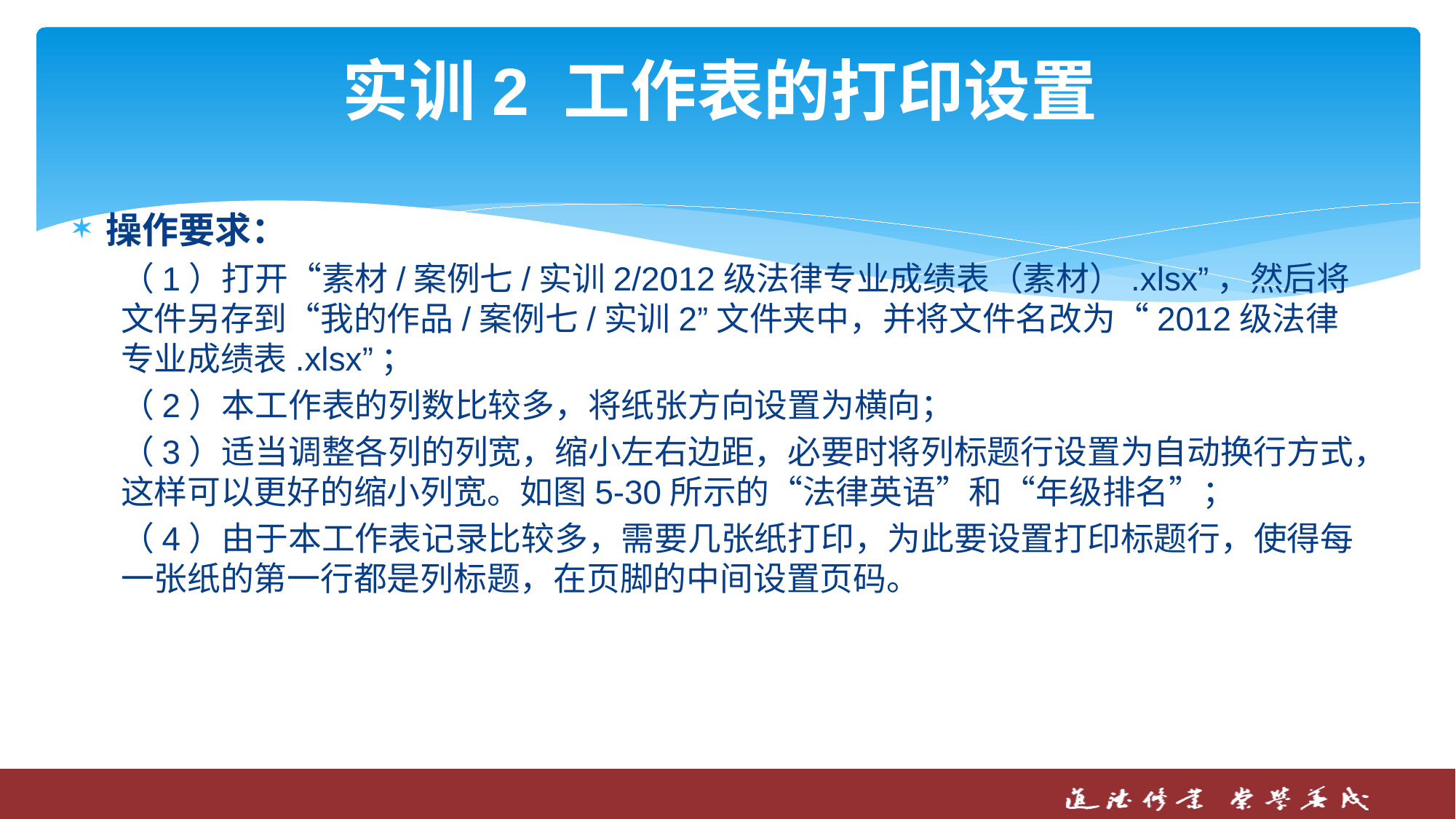

# 实训2 工作表的打印设置
操作要求：
（1）打开“素材/案例七/实训2/2012级法律专业成绩表（素材）.xlsx”，然后将文件另存到“我的作品/案例七/实训2”文件夹中，并将文件名改为“2012级法律专业成绩表.xlsx”；
（2）本工作表的列数比较多，将纸张方向设置为横向；
（3）适当调整各列的列宽，缩小左右边距，必要时将列标题行设置为自动换行方式，这样可以更好的缩小列宽。如图5-30所示的“法律英语”和“年级排名”；
（4）由于本工作表记录比较多，需要几张纸打印，为此要设置打印标题行，使得每一张纸的第一行都是列标题，在页脚的中间设置页码。